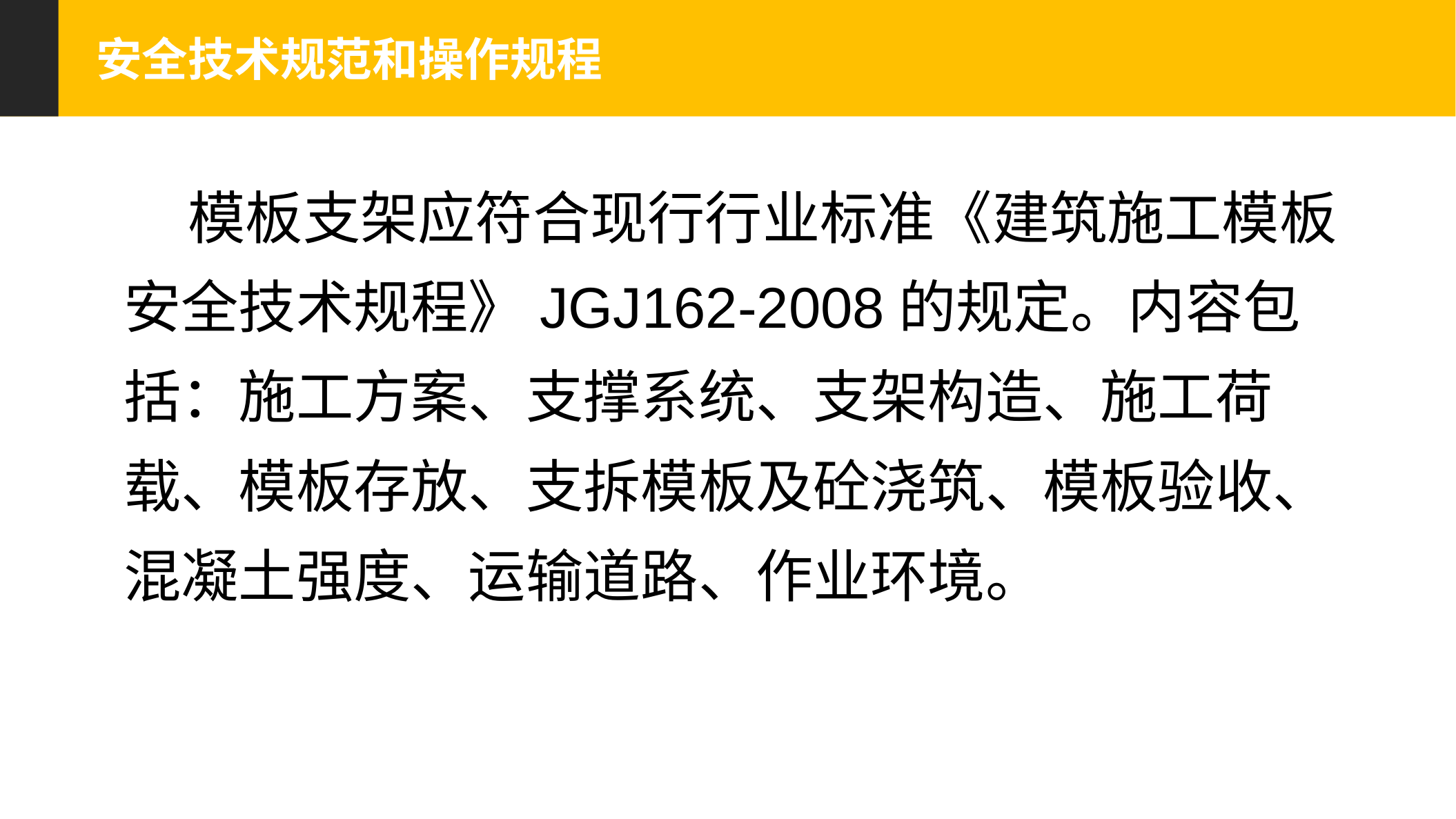

安全技术规范和操作规程
    模板支架应符合现行行业标准《建筑施工模板安全技术规程》JGJ162-2008的规定。内容包括：施工方案、支撑系统、支架构造、施工荷载、模板存放、支拆模板及砼浇筑、模板验收、混凝土强度、运输道路、作业环境。